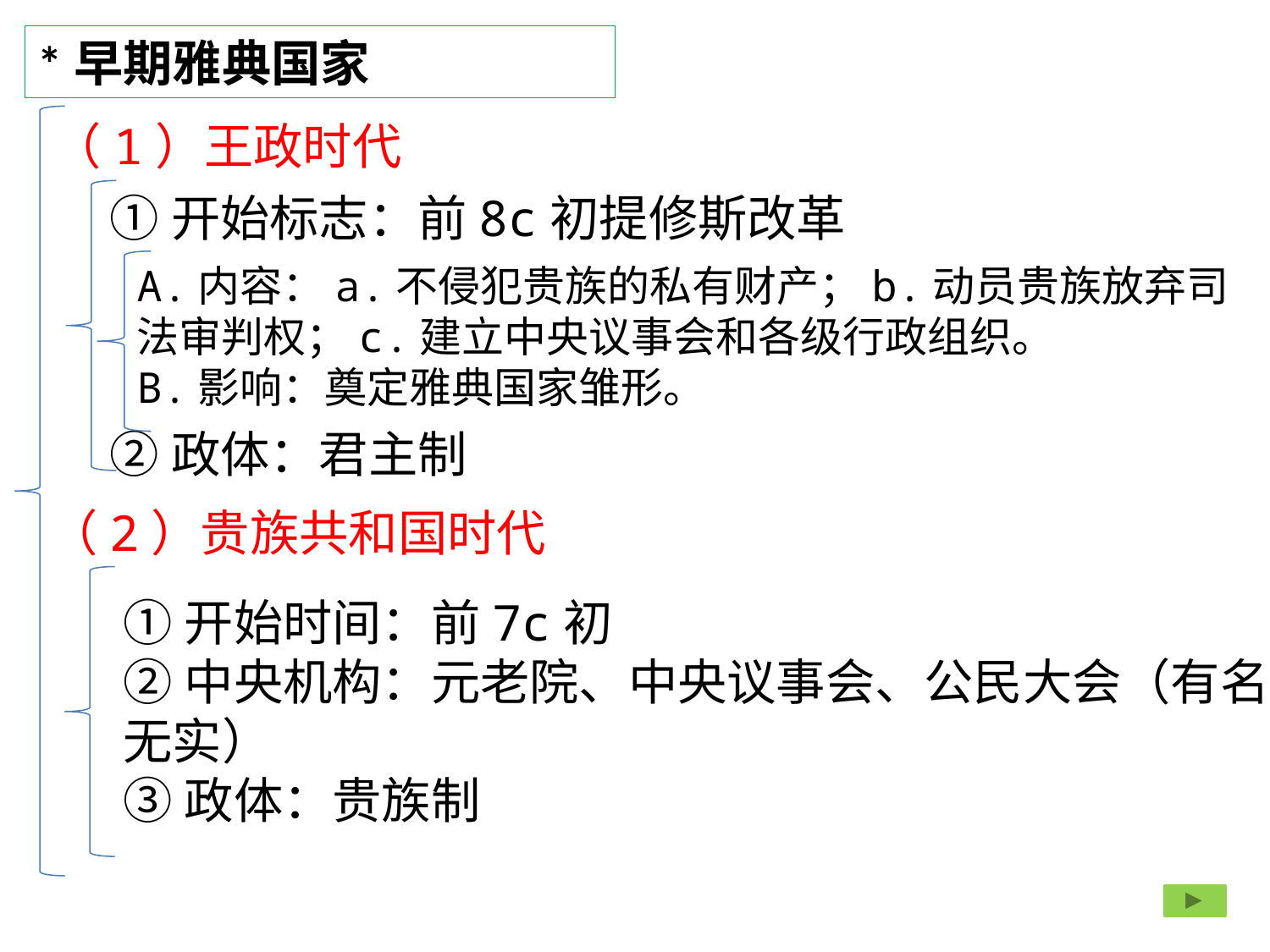

*早期雅典国家

（1）王政时代

①开始标志：前8c初提修斯改革

②政体：君主制

A.内容：a.不侵犯贵族的私有财产；b.动员贵族放弃司法审判权；c.建立中央议事会和各级行政组织。
B.影响：奠定雅典国家雏形。
（2）贵族共和国时代

①开始时间：前7c初
②中央机构：元老院、中央议事会、公民大会（有名无实）
③政体：贵族制